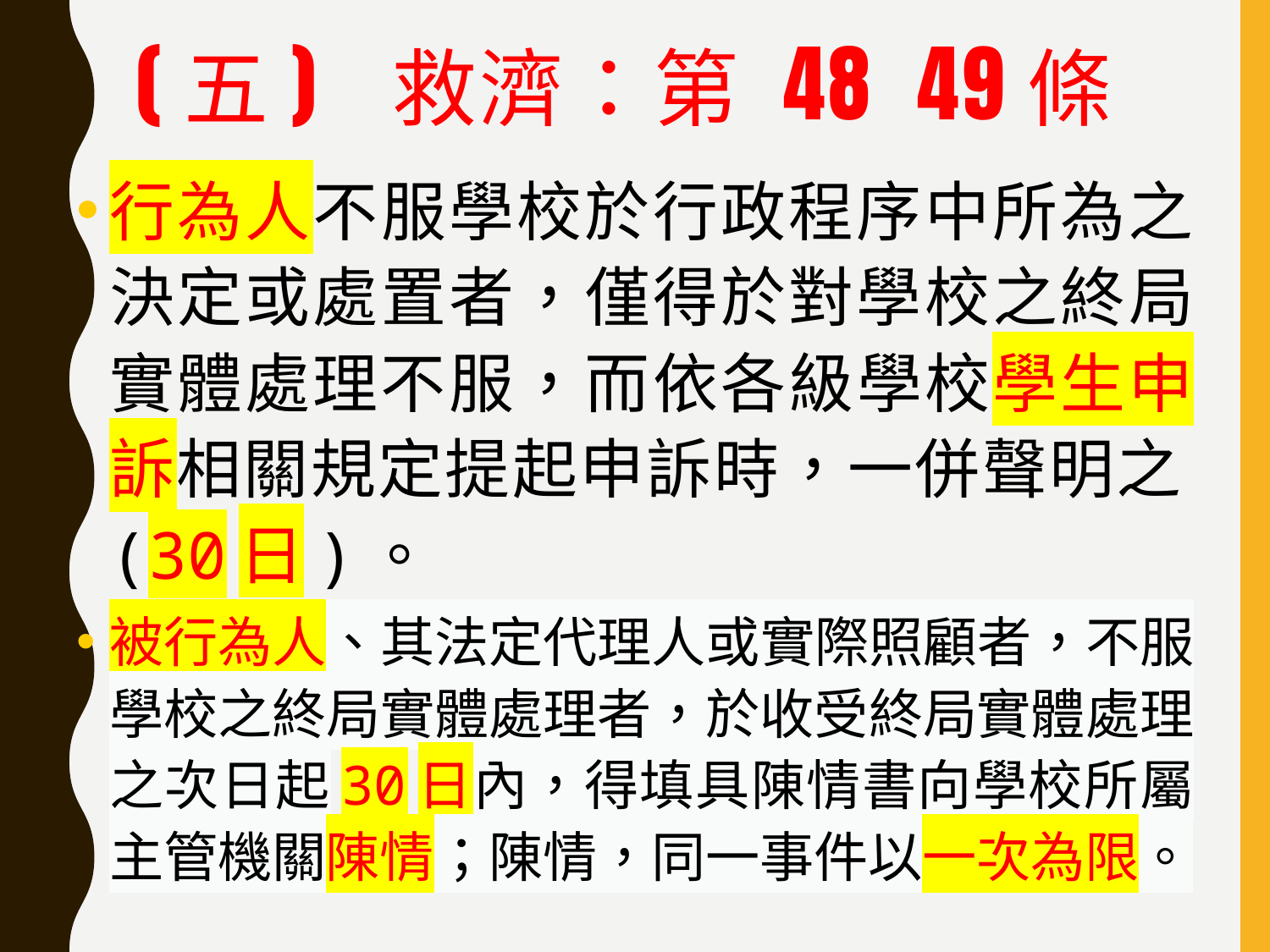

# (五) 救濟：第 48  49條
行為人不服學校於行政程序中所為之決定或處置者，僅得於對學校之終局實體處理不服，而依各級學校學生申訴相關規定提起申訴時，一併聲明之(30日)。
被行為人、其法定代理人或實際照顧者，不服學校之終局實體處理者，於收受終局實體處理之次日起30日內，得填具陳情書向學校所屬主管機關陳情；陳情，同一事件以一次為限。